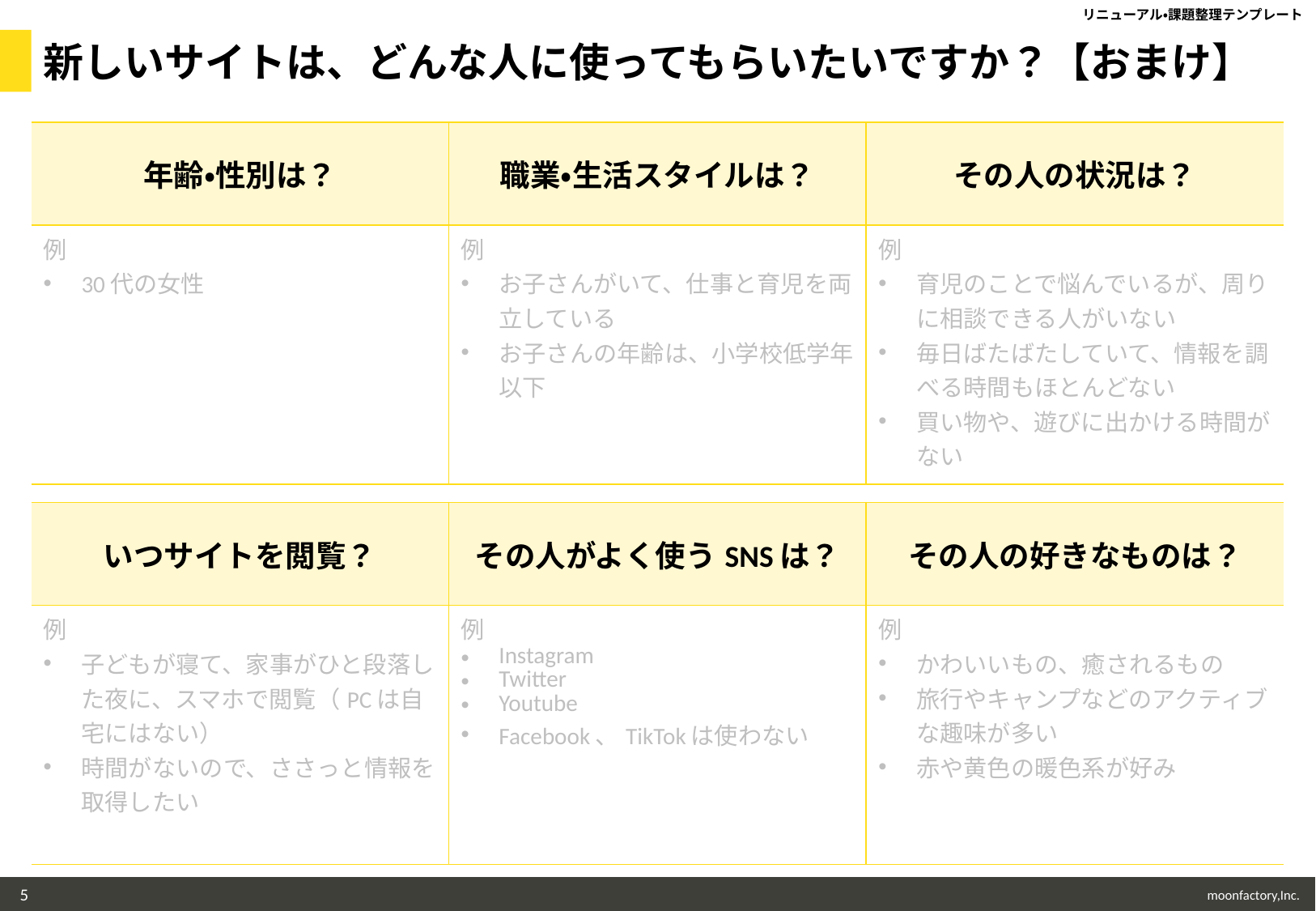

新しいサイトは、どんな人に使ってもらいたいですか？【おまけ】
| 年齢・性別は？ | 職業・生活スタイルは？ | その人の状況は？ |
| --- | --- | --- |
| 例 30代の女性 | 例 お子さんがいて、仕事と育児を両立している お子さんの年齢は、小学校低学年以下 | 例 育児のことで悩んでいるが、周りに相談できる人がいない 毎日ばたばたしていて、情報を調べる時間もほとんどない 買い物や、遊びに出かける時間がない |
| いつサイトを閲覧？ | その人がよく使うSNSは？ | その人の好きなものは？ |
| --- | --- | --- |
| 例 子どもが寝て、家事がひと段落した夜に、スマホで閲覧（PCは自宅にはない） 時間がないので、ささっと情報を取得したい | 例 Instagram Twitter Youtube Facebook、TikTokは使わない | 例 かわいいもの、癒されるもの 旅行やキャンプなどのアクティブな趣味が多い 赤や黄色の暖色系が好み |
5